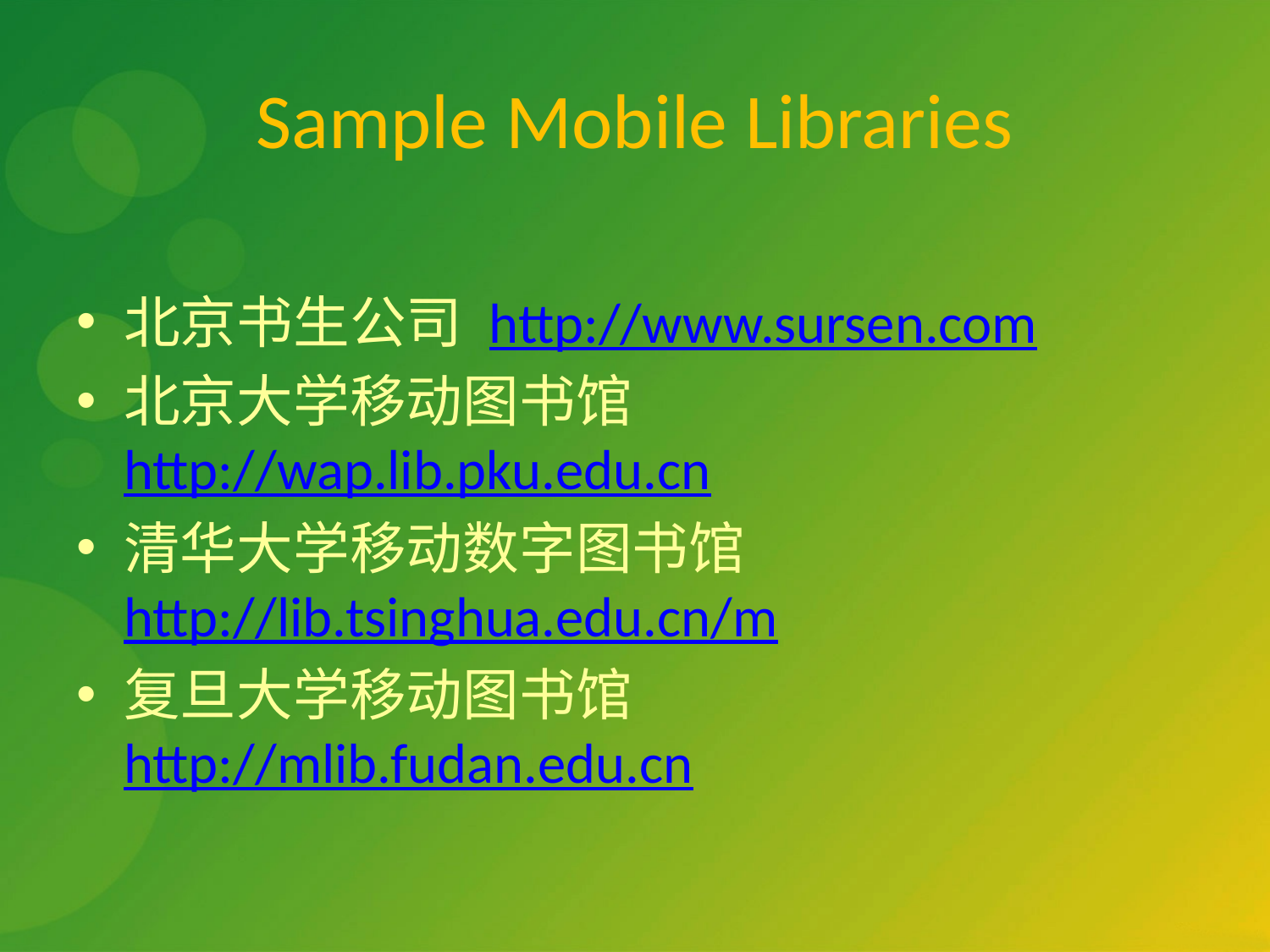

# Sample Mobile Libraries

北京书生公司 http://www.sursen.com
北京大学移动图书馆http://wap.lib.pku.edu.cn
清华大学移动数字图书馆 http://lib.tsinghua.edu.cn/m
复旦大学移动图书馆 http://mlib.fudan.edu.cn